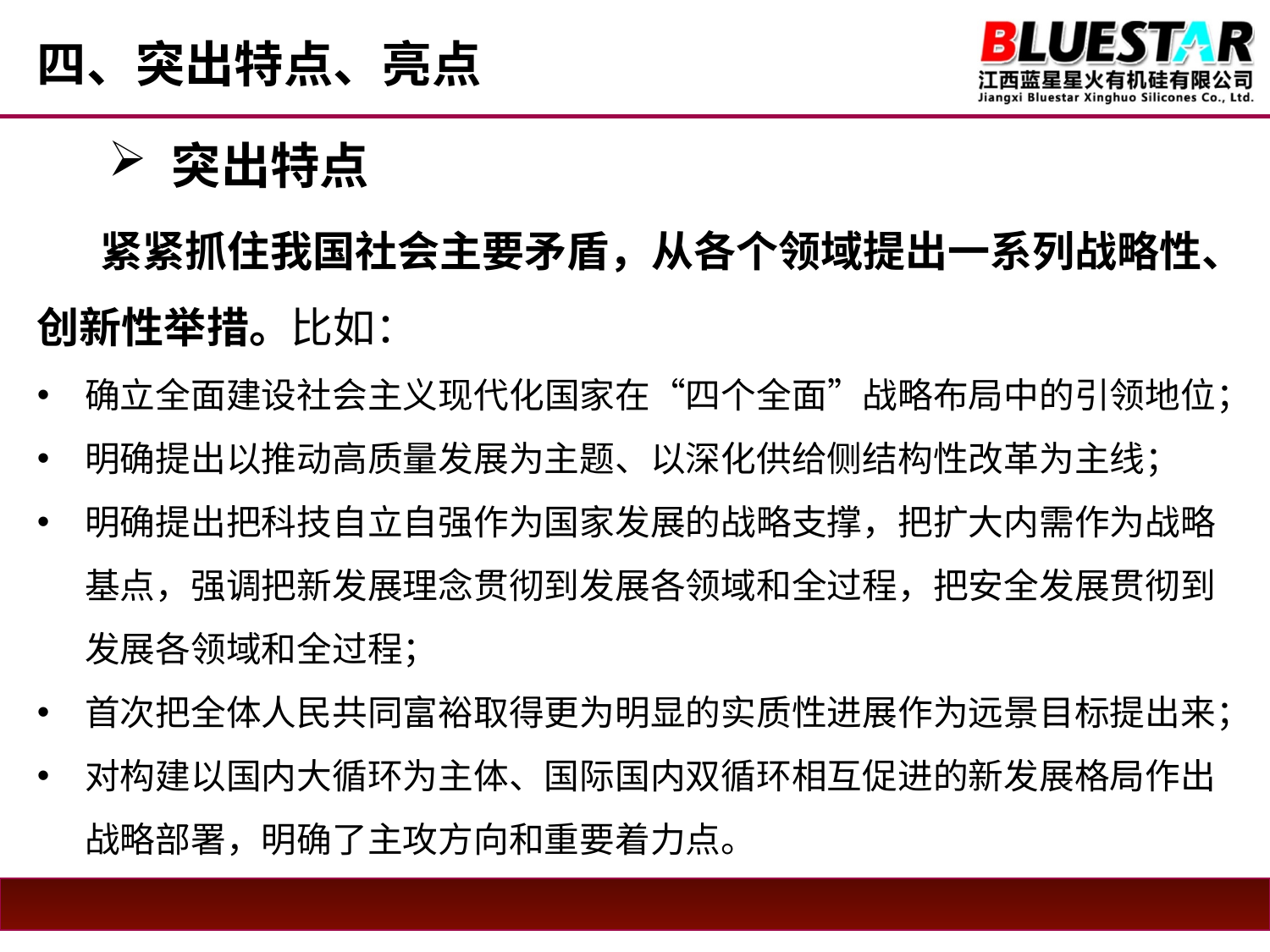

四、突出特点、亮点
突出特点
紧紧抓住我国社会主要矛盾，从各个领域提出一系列战略性、创新性举措。比如：
确立全面建设社会主义现代化国家在“四个全面”战略布局中的引领地位；
明确提出以推动高质量发展为主题、以深化供给侧结构性改革为主线；
明确提出把科技自立自强作为国家发展的战略支撑，把扩大内需作为战略基点，强调把新发展理念贯彻到发展各领域和全过程，把安全发展贯彻到发展各领域和全过程；
首次把全体人民共同富裕取得更为明显的实质性进展作为远景目标提出来；
对构建以国内大循环为主体、国际国内双循环相互促进的新发展格局作出战略部署，明确了主攻方向和重要着力点。